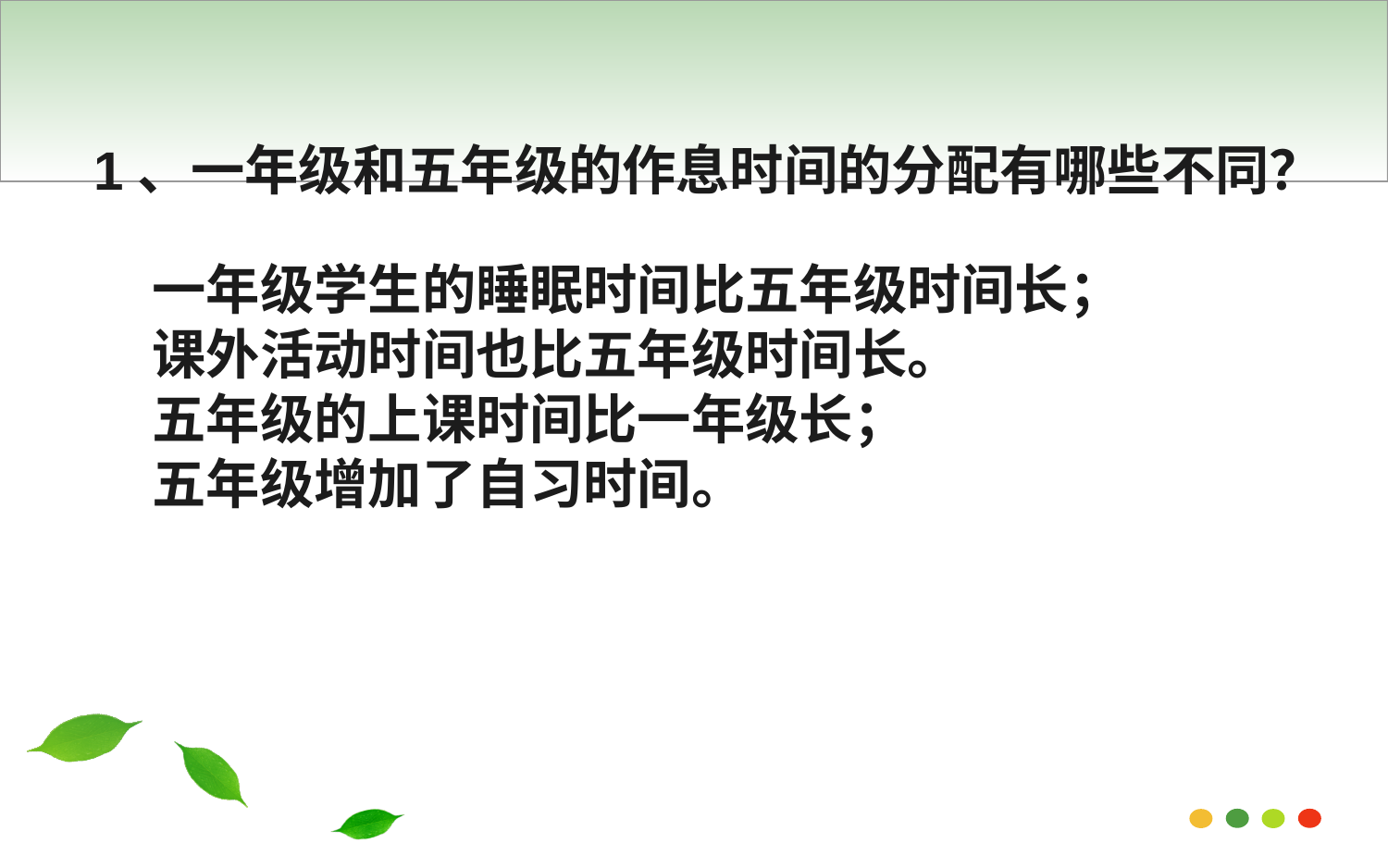

1、一年级和五年级的作息时间的分配有哪些不同？

一年级学生的睡眠时间比五年级时间长；
课外活动时间也比五年级时间长。
五年级的上课时间比一年级长；
五年级增加了自习时间。